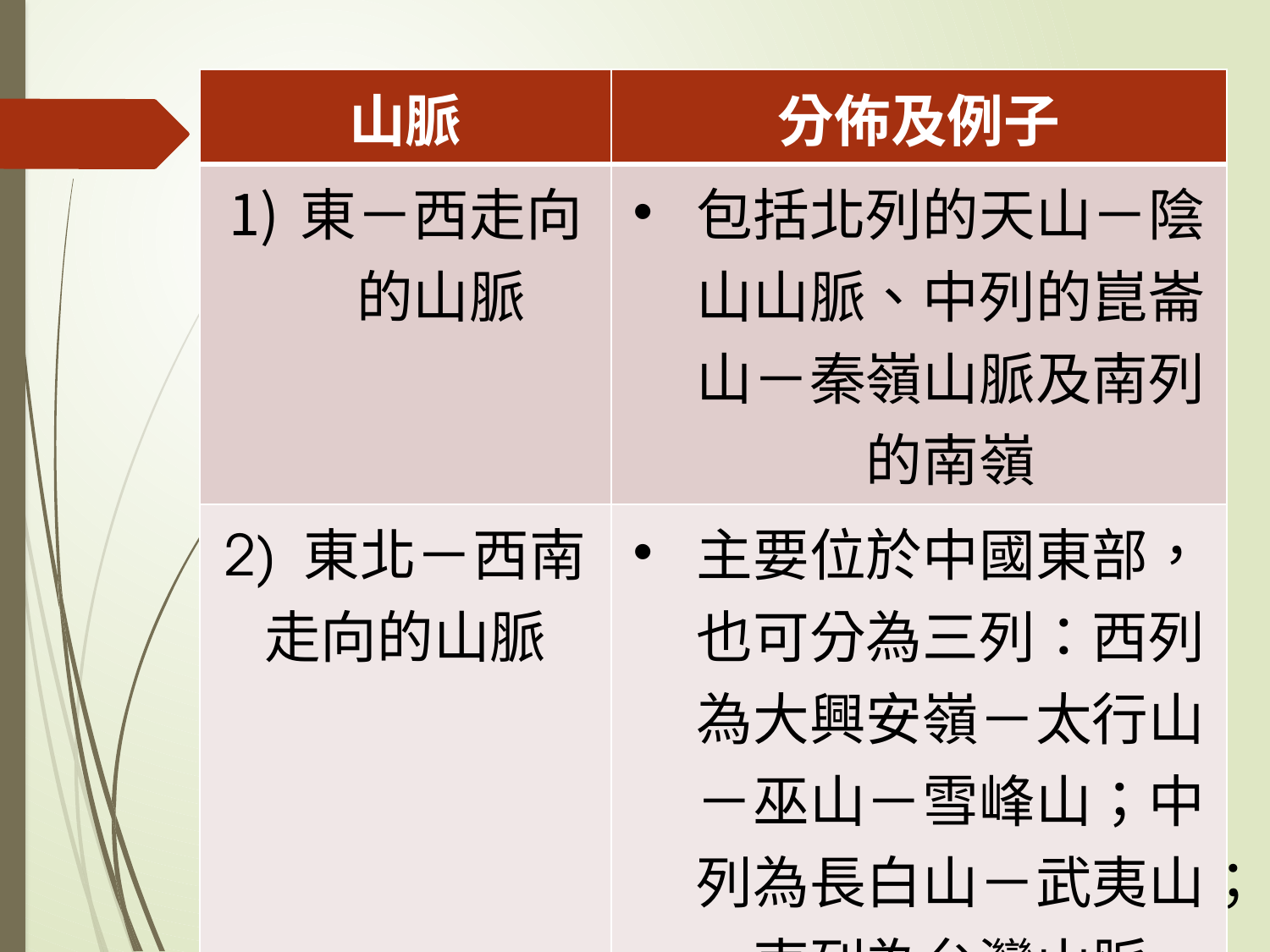

| 山脈 | 分佈及例子 |
| --- | --- |
| 東－西走向的山脈 | 包括北列的天山－陰山山脈、中列的崑崙山－秦嶺山脈及南列的南嶺 |
| 2) 東北－西南走向的山脈 | 主要位於中國東部，也可分為三列：西列為大興安嶺－太行山－巫山－雪峰山；中列為長白山－武夷山；東列為台灣山脈 |